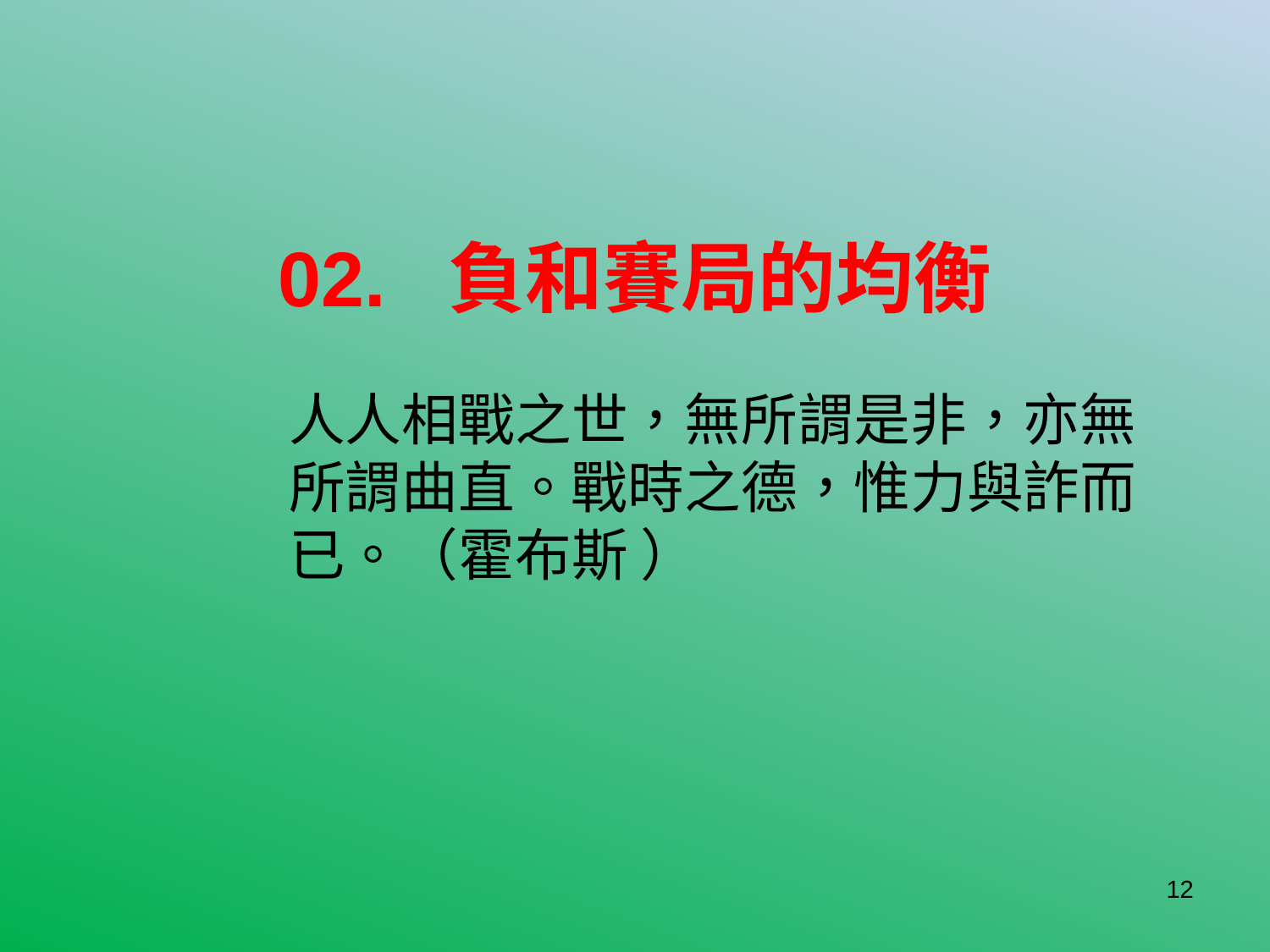

# 02.  負和賽局的均衡
人人相戰之世，無所謂是非，亦無所謂曲直。戰時之德，惟力與詐而已。（霍布斯 ）
12